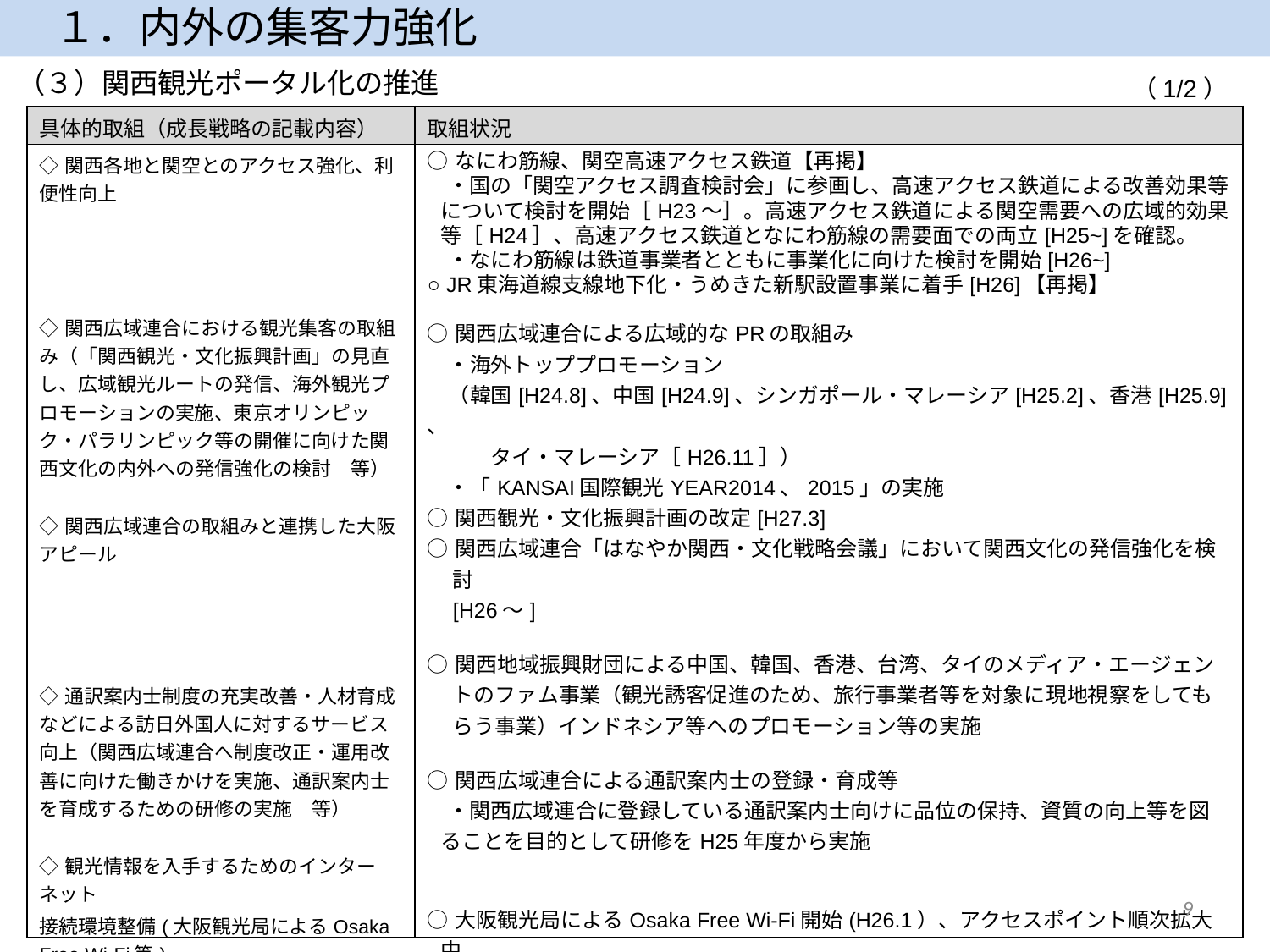

１．内外の集客力強化
（３）関西観光ポータル化の推進
（1/2）
| 具体的取組（成長戦略の記載内容） | 取組状況 |
| --- | --- |
| ◇関西各地と関空とのアクセス強化、利便性向上 ◇関西広域連合における観光集客の取組み（「関西観光・文化振興計画」の見直し、広域観光ルートの発信、海外観光プロモーションの実施、東京オリンピック・パラリンピック等の開催に向けた関西文化の内外への発信強化の検討　等） ◇関西広域連合の取組みと連携した大阪アピール ◇通訳案内士制度の充実改善・人材育成などによる訪日外国人に対するサービス向上（関西広域連合へ制度改正・運用改善に向けた働きかけを実施、通訳案内士を育成するための研修の実施　等） ◇観光情報を入手するためのインターネット　　 接続環境整備(大阪観光局によるOsaka Free Wi-Fi等) | ○なにわ筋線、関空高速アクセス鉄道【再掲】 　・国の「関空アクセス調査検討会」に参画し、高速アクセス鉄道による改善効果等について検討を開始［H23～］。高速アクセス鉄道による関空需要への広域的効果等［H24］、高速アクセス鉄道となにわ筋線の需要面での両立[H25~]を確認。 　・なにわ筋線は鉄道事業者とともに事業化に向けた検討を開始[H26~] ○ JR東海道線支線地下化・うめきた新駅設置事業に着手[H26]【再掲】 ○関西広域連合による広域的なPRの取組み 　・海外トッププロモーション 　（韓国[H24.8]、中国[H24.9]、シンガポール・マレーシア[H25.2]、香港[H25.9] 、 　　　タイ・マレーシア［H26.11］） 　・「KANSAI国際観光YEAR2014、2015」の実施 ○関西観光・文化振興計画の改定[H27.3] ○関西広域連合「はなやか関西・文化戦略会議」において関西文化の発信強化を検討 [H26～] ○関西地域振興財団による中国、韓国、香港、台湾、タイのメディア・エージェントのファム事業（観光誘客促進のため、旅行事業者等を対象に現地視察をしてもらう事業）インドネシア等へのプロモーション等の実施 ○関西広域連合による通訳案内士の登録・育成等 　・関西広域連合に登録している通訳案内士向けに品位の保持、資質の向上等を図ることを目的として研修をH25年度から実施 ○大阪観光局によるOsaka Free Wi-Fi開始(H26.1）、アクセスポイント順次拡大中 　・府内アクセスポイント　2,709ヶ所（H27.3月末現在） |
9